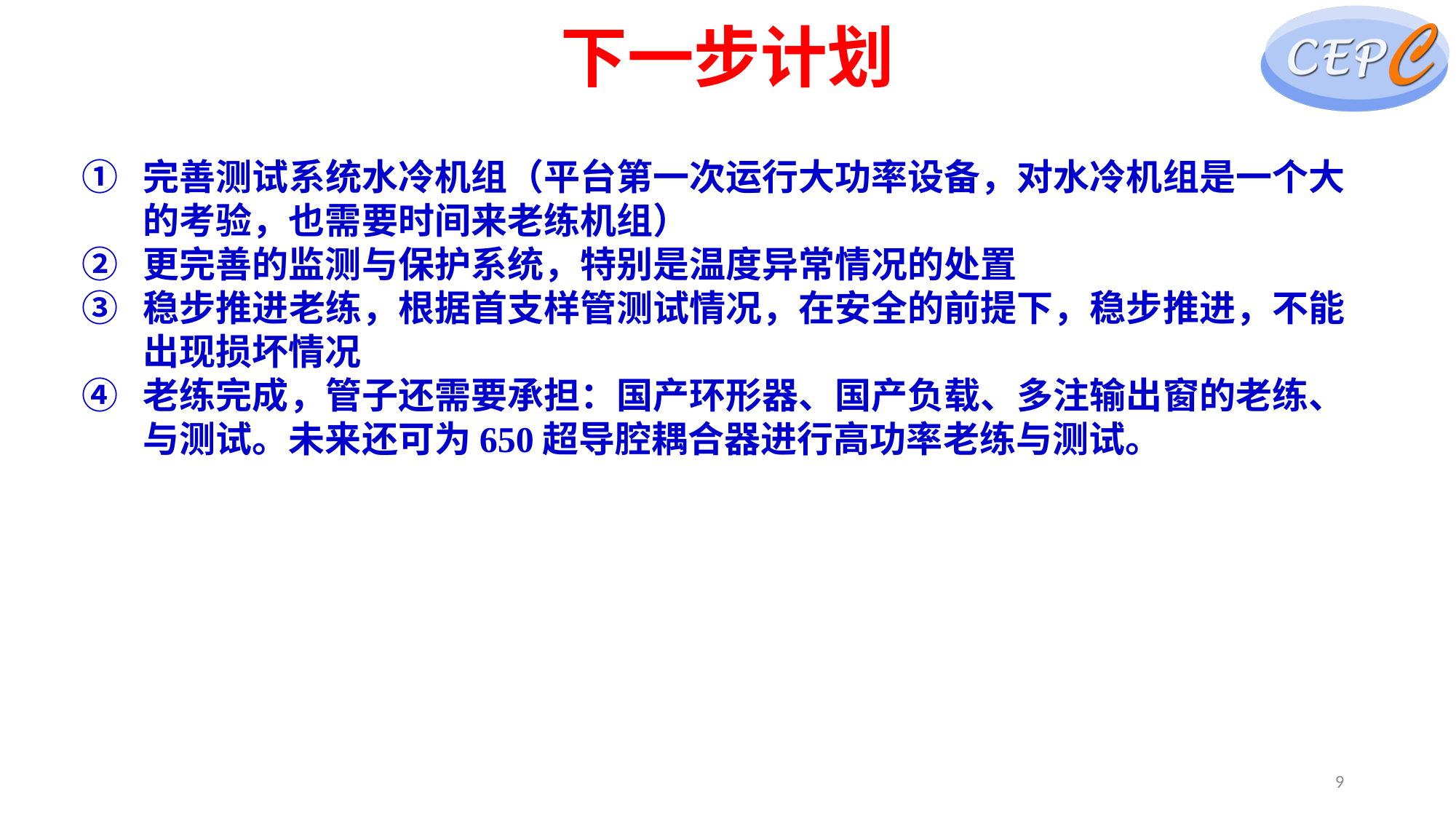

# 下一步计划
完善测试系统水冷机组（平台第一次运行大功率设备，对水冷机组是一个大的考验，也需要时间来老练机组）
更完善的监测与保护系统，特别是温度异常情况的处置
稳步推进老练，根据首支样管测试情况，在安全的前提下，稳步推进，不能出现损坏情况
老练完成，管子还需要承担：国产环形器、国产负载、多注输出窗的老练、与测试。未来还可为650超导腔耦合器进行高功率老练与测试。
9